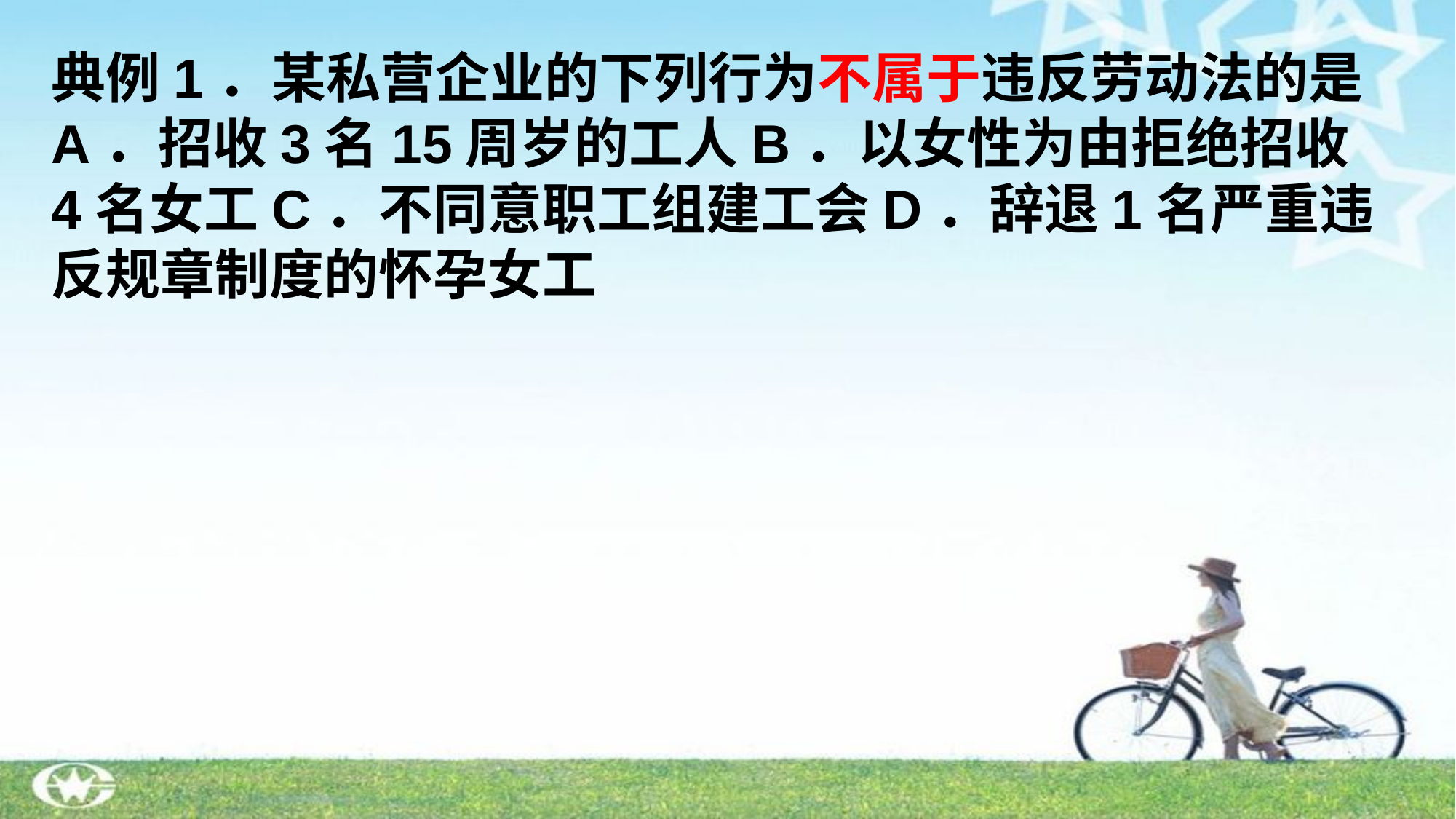

典例1．某私营企业的下列行为不属于违反劳动法的是A．招收3名15周岁的工人B．以女性为由拒绝招收4名女工C．不同意职工组建工会D．辞退1名严重违反规章制度的怀孕女工